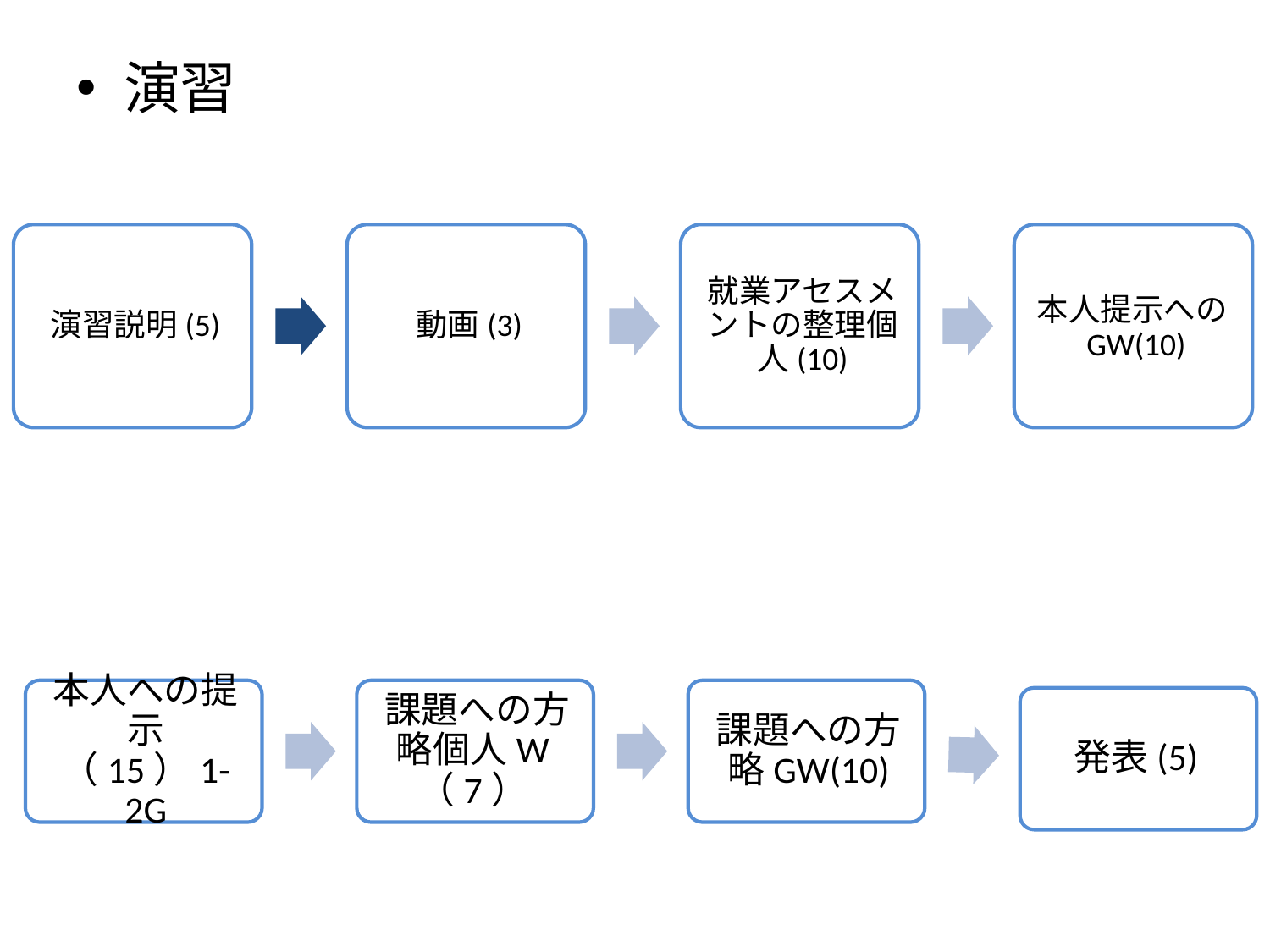

演習

演習説明(5)

動画(3)

就業アセスメントの整理個人(10)

本人提示へのGW(10)

本人への提示（15）1-2G

課題への方略個人W（7）

課題への方略GW(10)

発表(5)